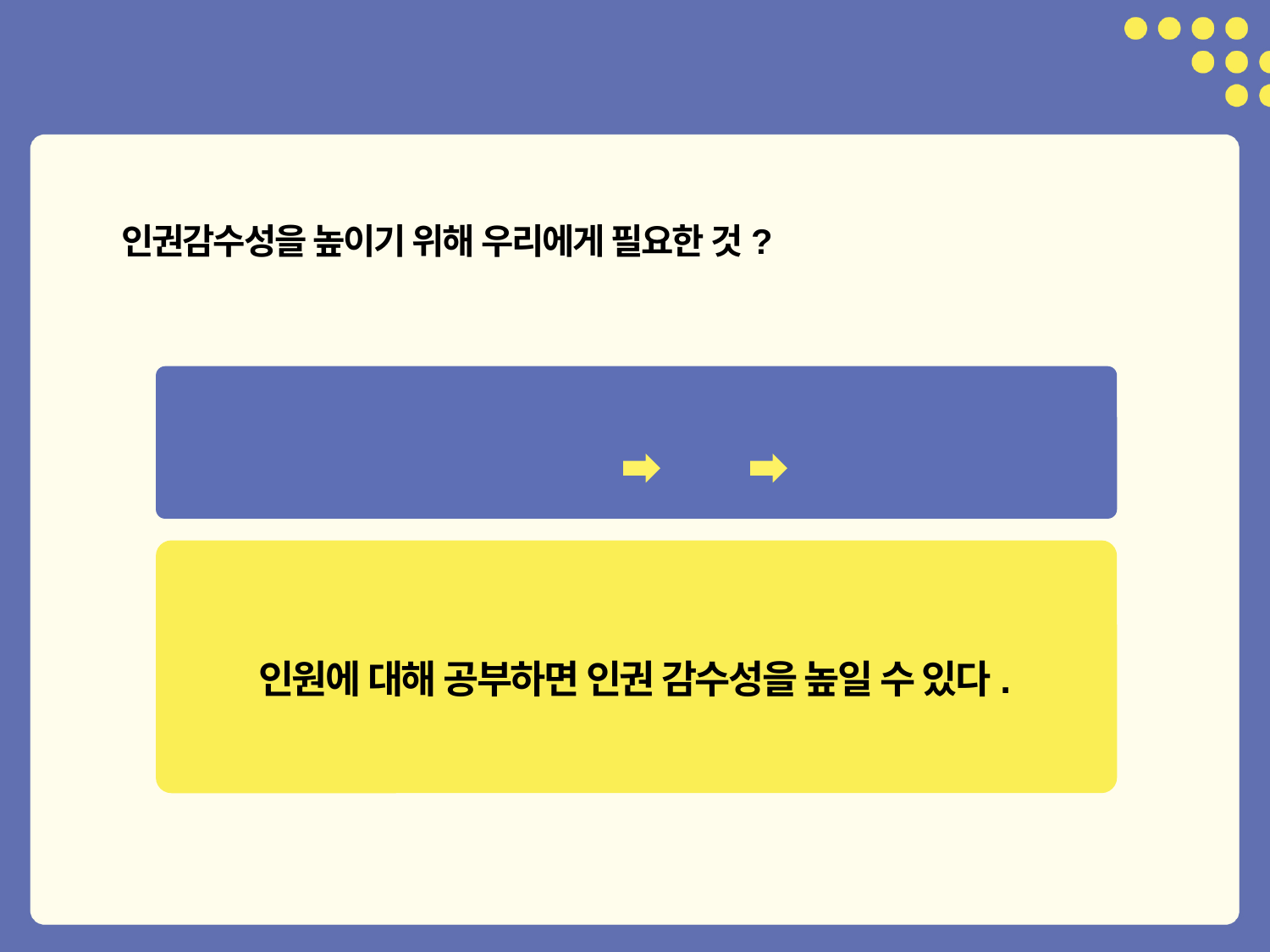

인권감수성을 높이기 위해 우리에게 필요한 것?

인권에 대해 알아야 한다.
인권에 대한 지식     태도     행동변화

인원에 대해 공부하면 인권 감수성을 높일 수 있다.
48